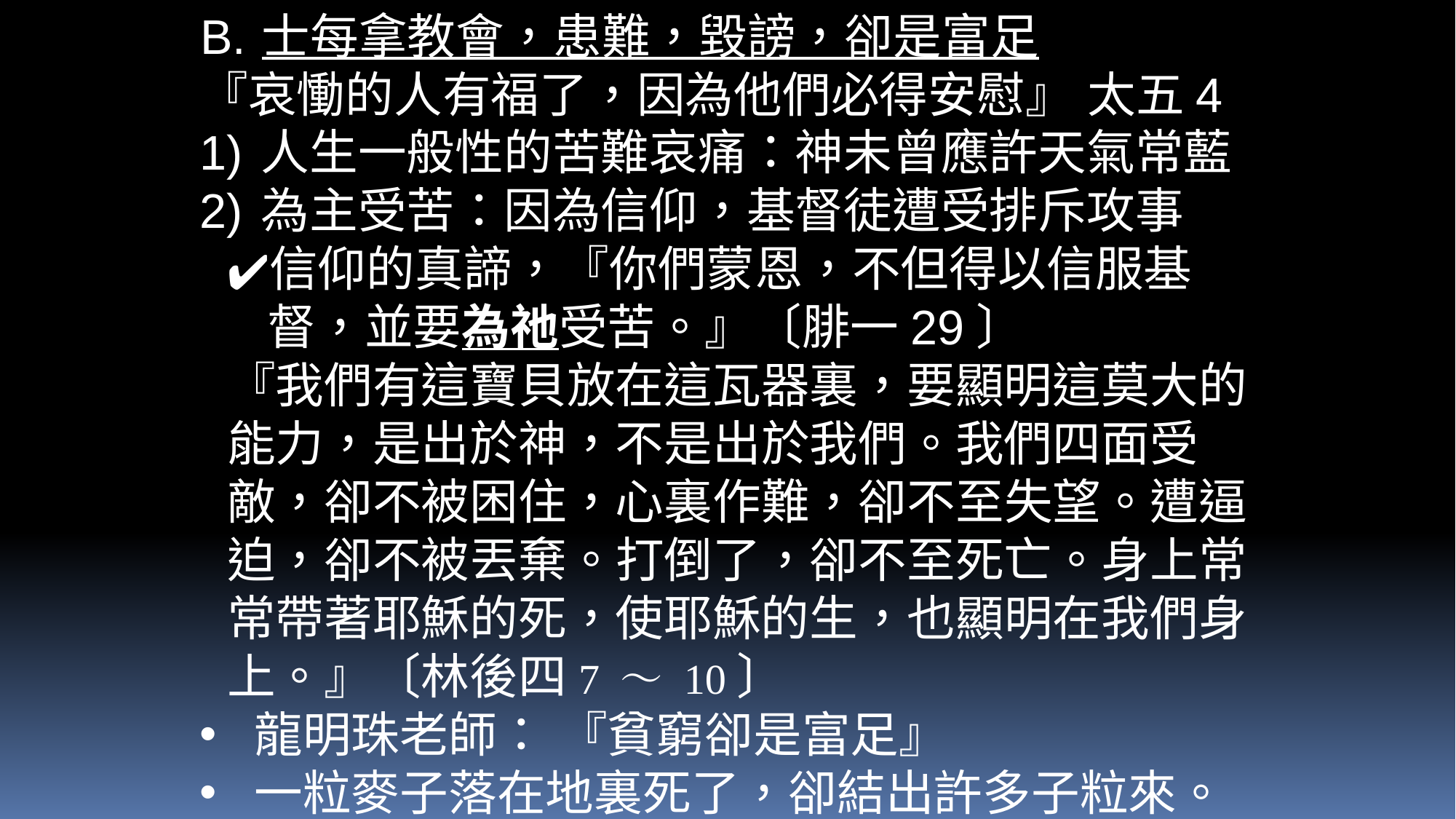

士每拿教會，患難，毀謗，卻是富足
『哀慟的人有福了，因為他們必得安慰』 太五4
人生一般性的苦難哀痛：神未曾應許天氣常藍
為主受苦：因為信仰，基督徒遭受排斥攻事
信仰的真諦，『你們蒙恩，不但得以信服基督，並要為祂受苦。』〔腓一29〕
『我們有這寶貝放在這瓦器裏，要顯明這莫大的能力，是出於神，不是出於我們。我們四面受敵，卻不被困住，心裏作難，卻不至失望。遭逼迫，卻不被丟棄。打倒了，卻不至死亡。身上常常帶著耶穌的死，使耶穌的生，也顯明在我們身上。』〔林後四7 ～ 10〕
龍明珠老師： 『貧窮卻是富足』
一粒麥子落在地裏死了，卻結出許多子粒來。